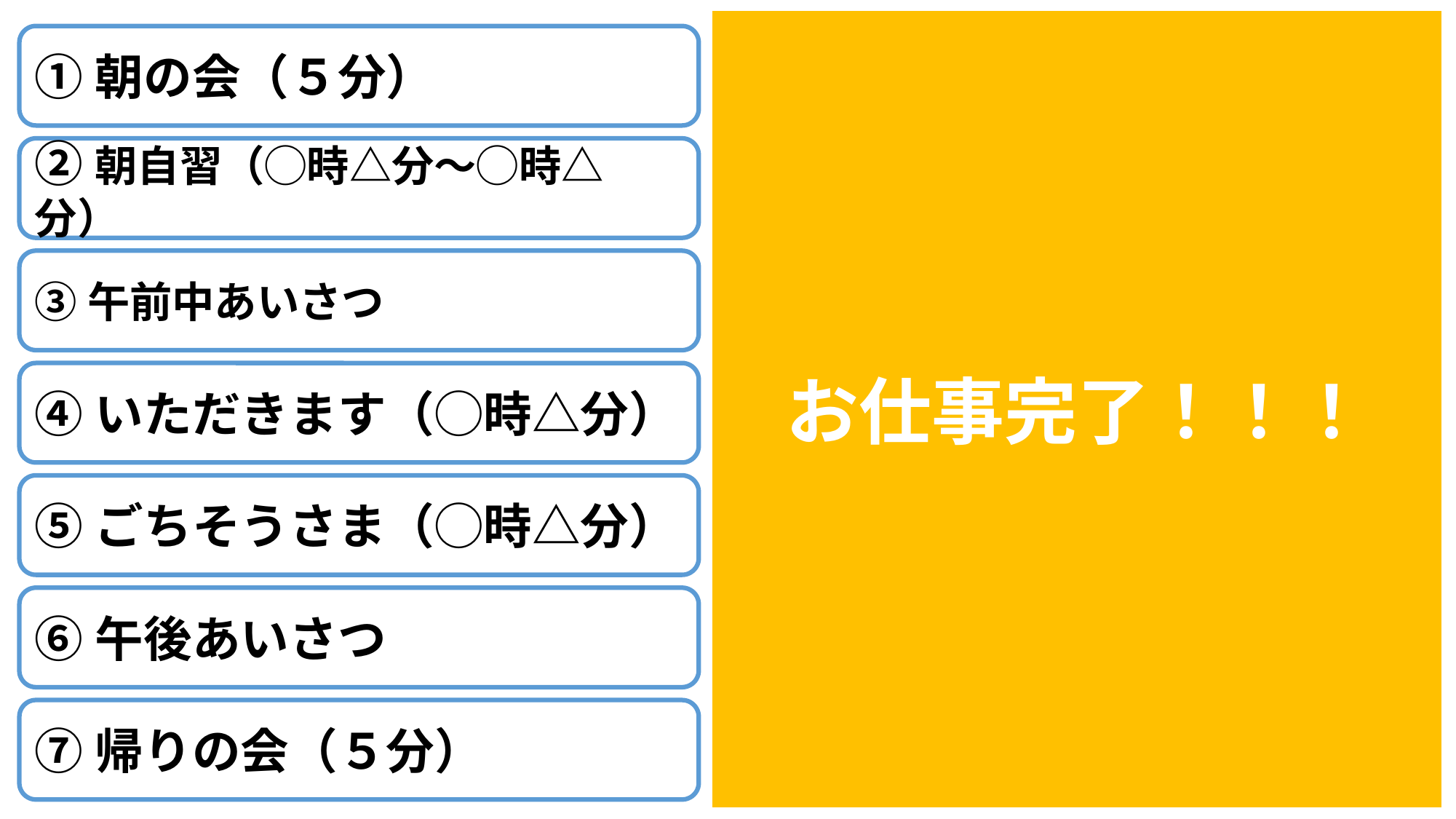

お仕事完了！！！
①朝の会（５分）
②朝自習（◯時△分〜◯時△分）
③午前中あいさつ
④いただきます（◯時△分）
⑤ごちそうさま（◯時△分）
⑥午後あいさつ
⑦帰りの会（５分）